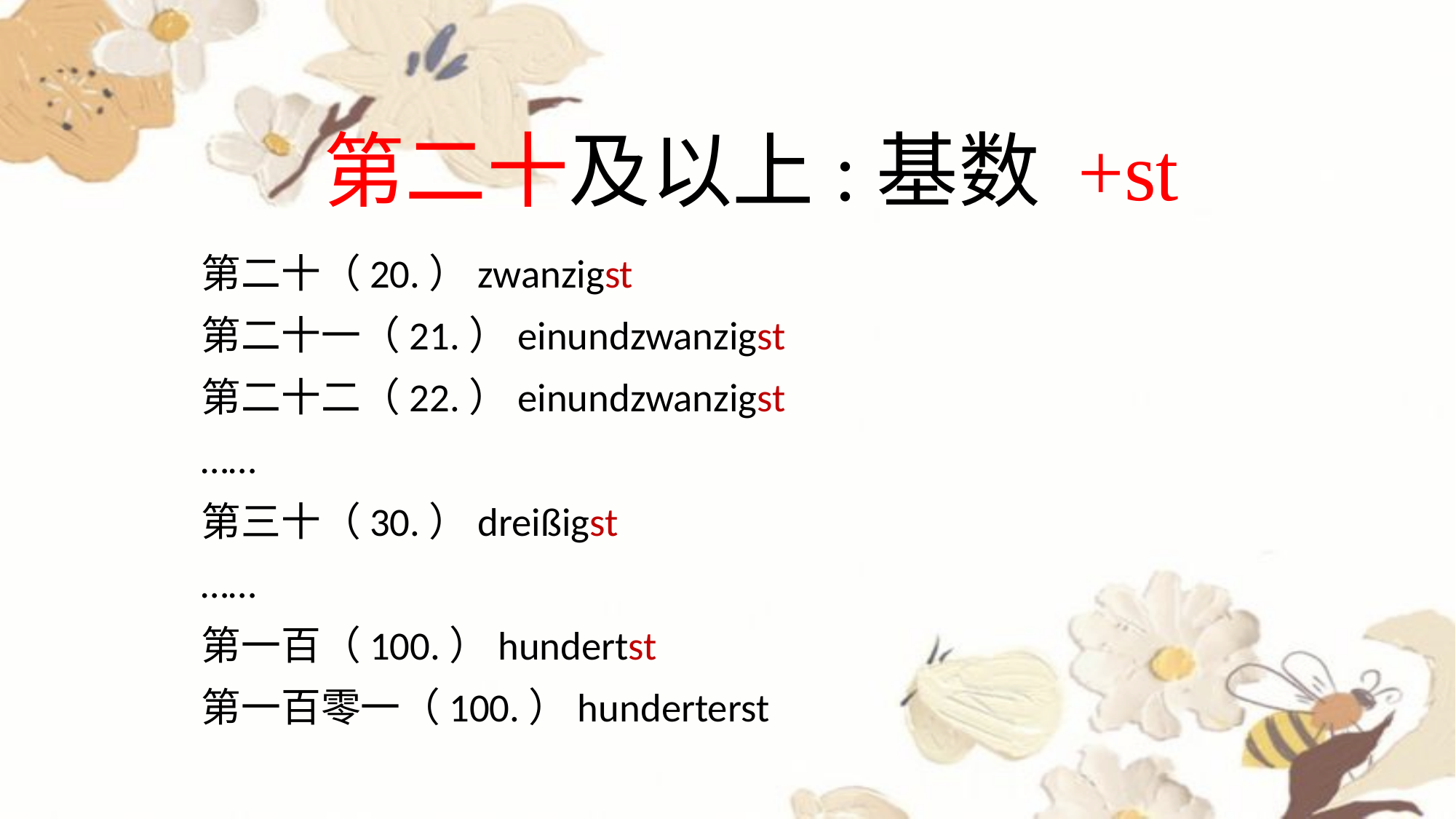

# 第二十及以上:基数 +st
第二十（20.）zwanzigst
第二十一（21.）einundzwanzigst
第二十二（22.）einundzwanzigst
……
第三十（30.）dreißigst
……
第一百（100.）hundertst
第一百零一（100.）hunderterst